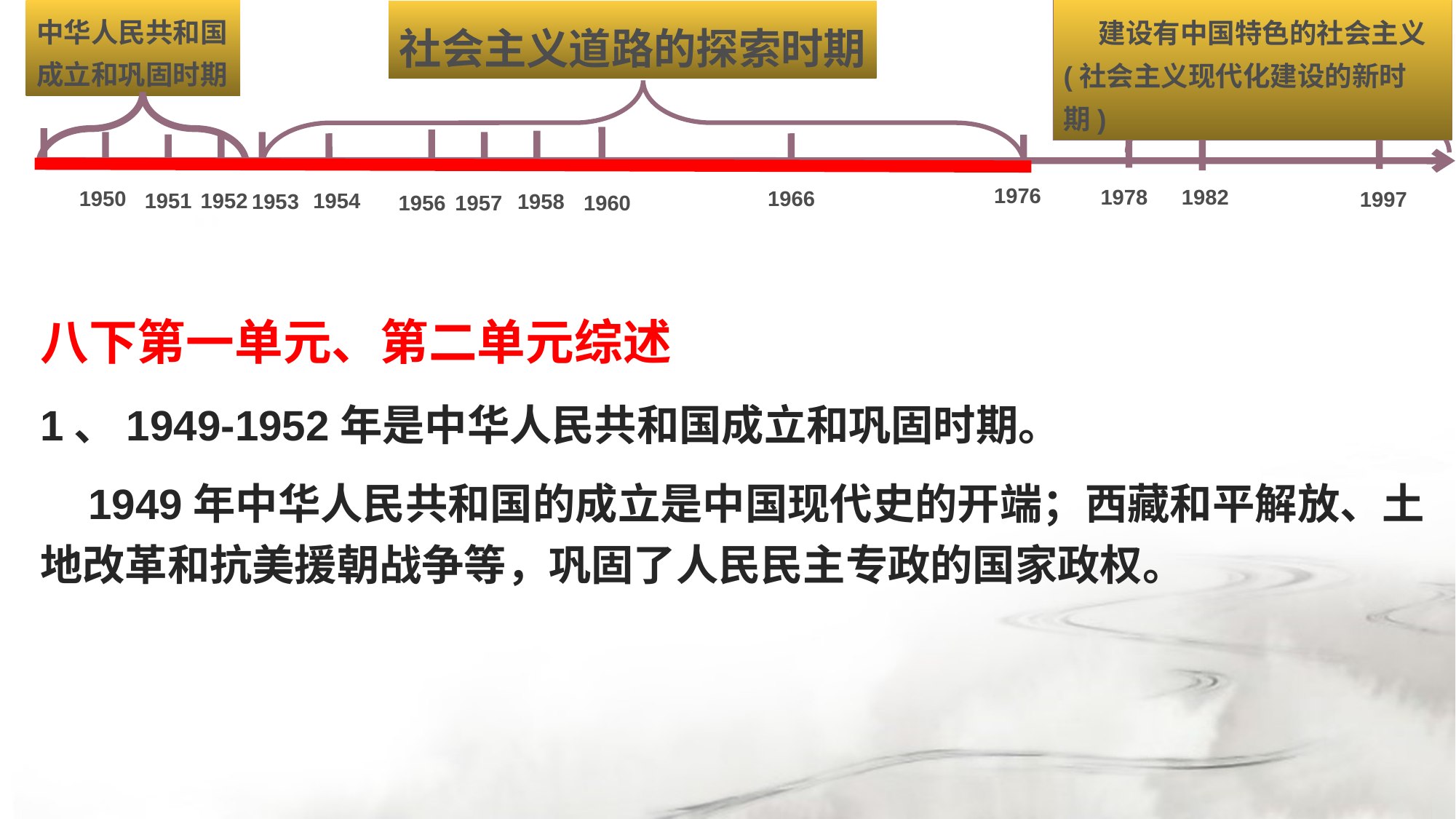

中华人民共和国成立和巩固时期
#

    建设有中国特色的社会主义(社会主义现代化建设的新时期)
社会主义道路的探索时期

1976
1978
1982
1950
1966
1997
1951
1952
1954
1958
1953
1956
1960
1957

八下第一单元、第二单元综述
1、1949-1952年是中华人民共和国成立和巩固时期。
    1949年中华人民共和国的成立是中国现代史的开端；西藏和平解放、土地改革和抗美援朝战争等，巩固了人民民主专政的国家政权。